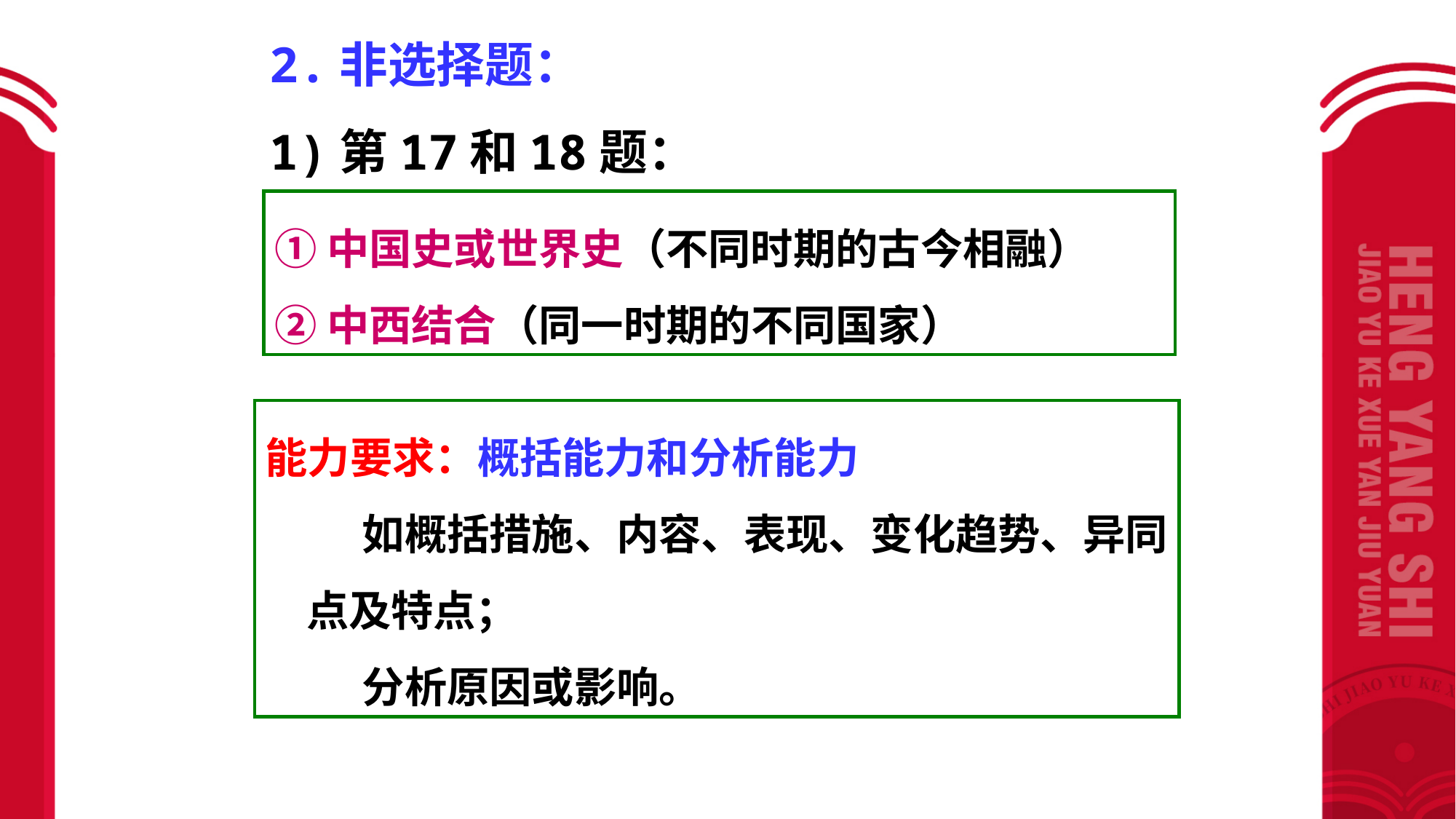

2.非选择题：
1)第17和18题：
①中国史或世界史（不同时期的古今相融）
②中西结合（同一时期的不同国家）
能力要求：概括能力和分析能力
         如概括措施、内容、表现、变化趋势、异同点及特点；
         分析原因或影响。